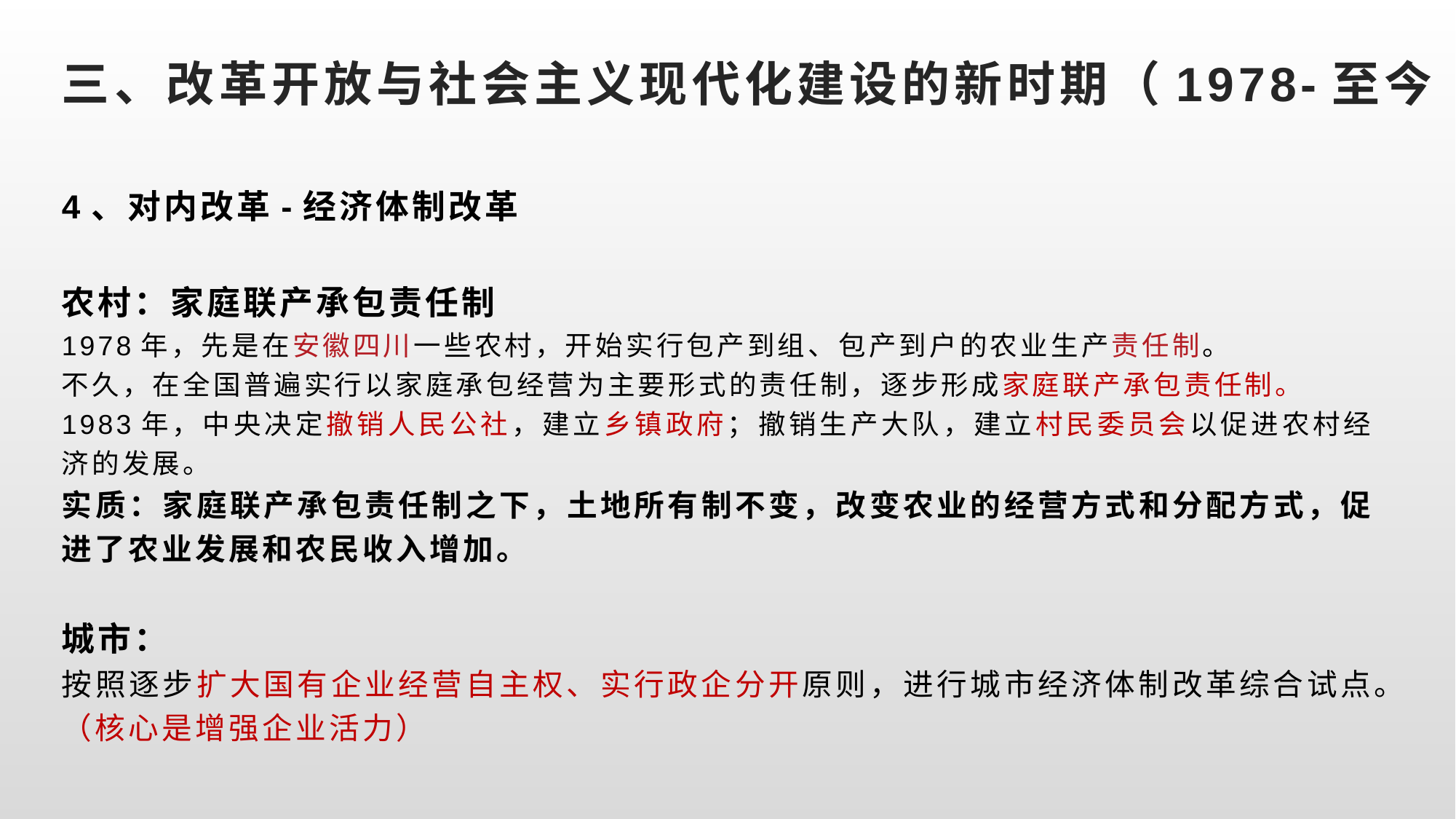

# 三、改革开放与社会主义现代化建设的新时期（1978-至今
4、对内改革-经济体制改革

农村：家庭联产承包责任制
1978年，先是在安徽四川一些农村，开始实行包产到组、包产到户的农业生产责任制。
不久，在全国普遍实行以家庭承包经营为主要形式的责任制，逐步形成家庭联产承包责任制。
1983年，中央决定撤销人民公社，建立乡镇政府；撤销生产大队，建立村民委员会以促进农村经济的发展。
实质：家庭联产承包责任制之下，土地所有制不变，改变农业的经营方式和分配方式，促进了农业发展和农民收入增加。

城市：
按照逐步扩大国有企业经营自主权、实行政企分开原则，进行城市经济体制改革综合试点。（核心是增强企业活力）